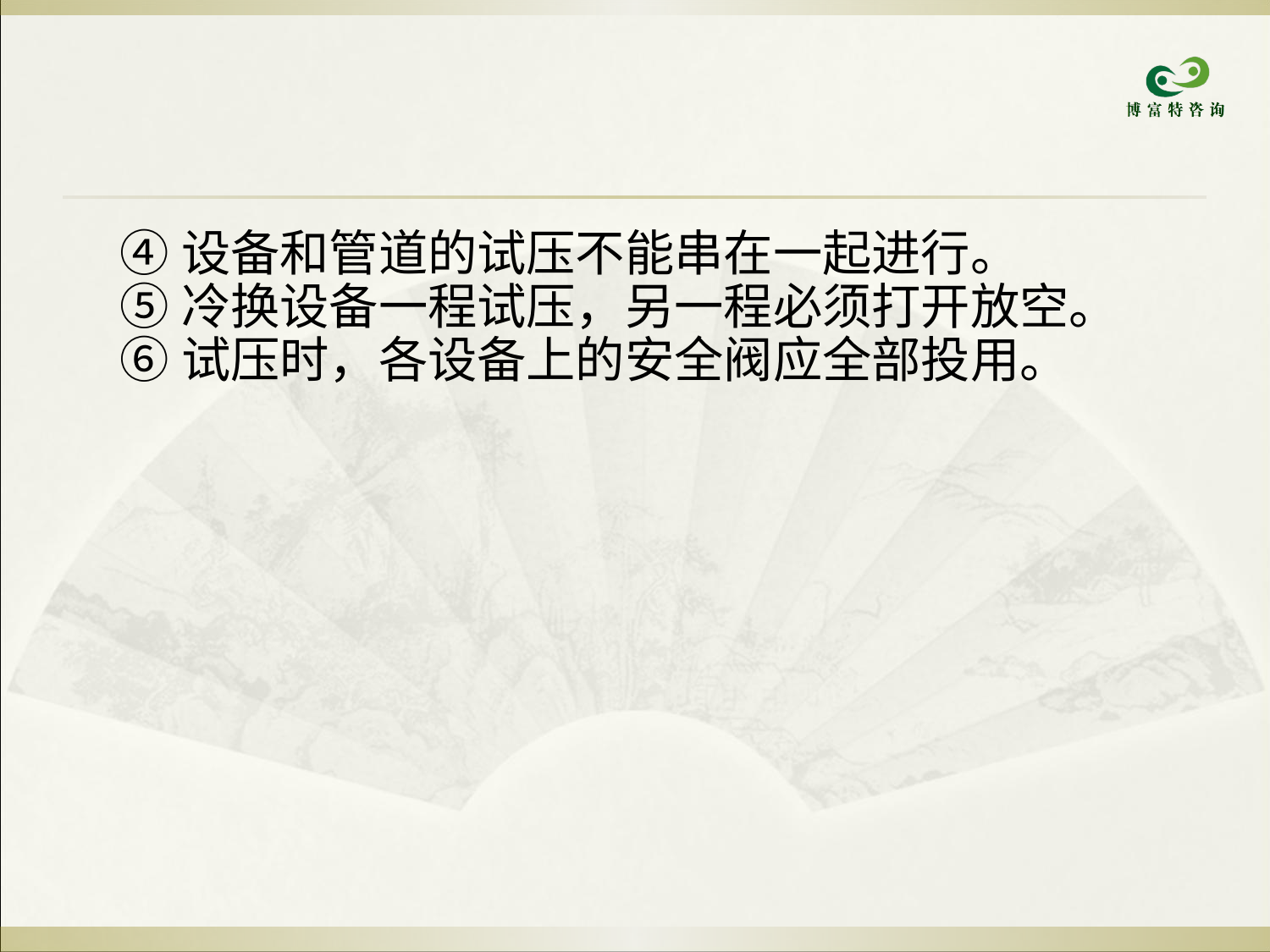

④设备和管道的试压不能串在一起进行。
    ⑤冷换设备一程试压，另一程必须打开放空。
    ⑥试压时，各设备上的安全阀应全部投用。